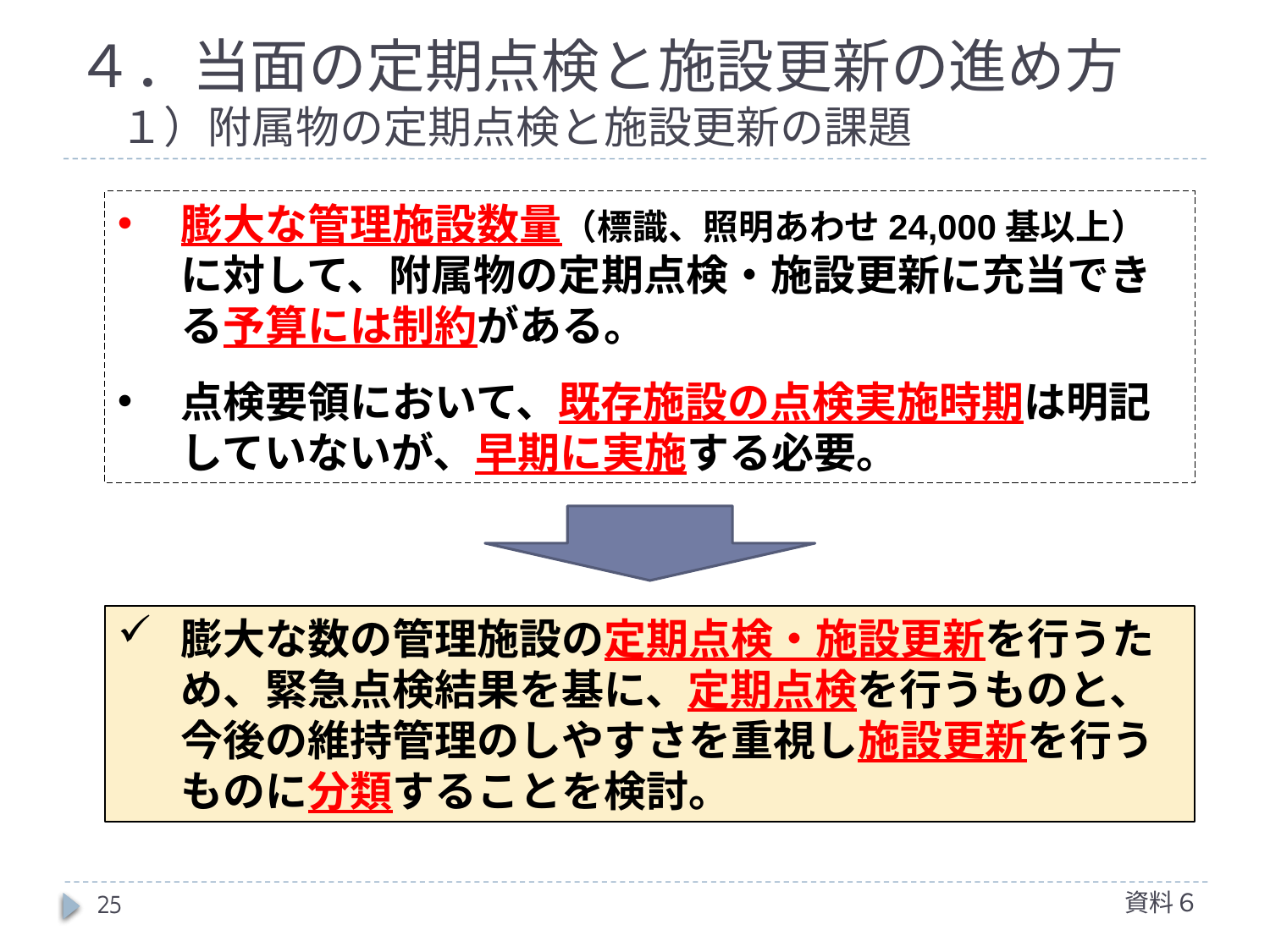

４．当面の定期点検と施設更新の進め方
　１）附属物の定期点検と施設更新の課題
膨大な管理施設数量（標識、照明あわせ24,000基以上）に対して、附属物の定期点検・施設更新に充当できる予算には制約がある。

点検要領において、既存施設の点検実施時期は明記していないが、早期に実施する必要。

膨大な数の管理施設の定期点検・施設更新を行うため、緊急点検結果を基に、定期点検を行うものと、今後の維持管理のしやすさを重視し施設更新を行うものに分類することを検討。
資料６
25